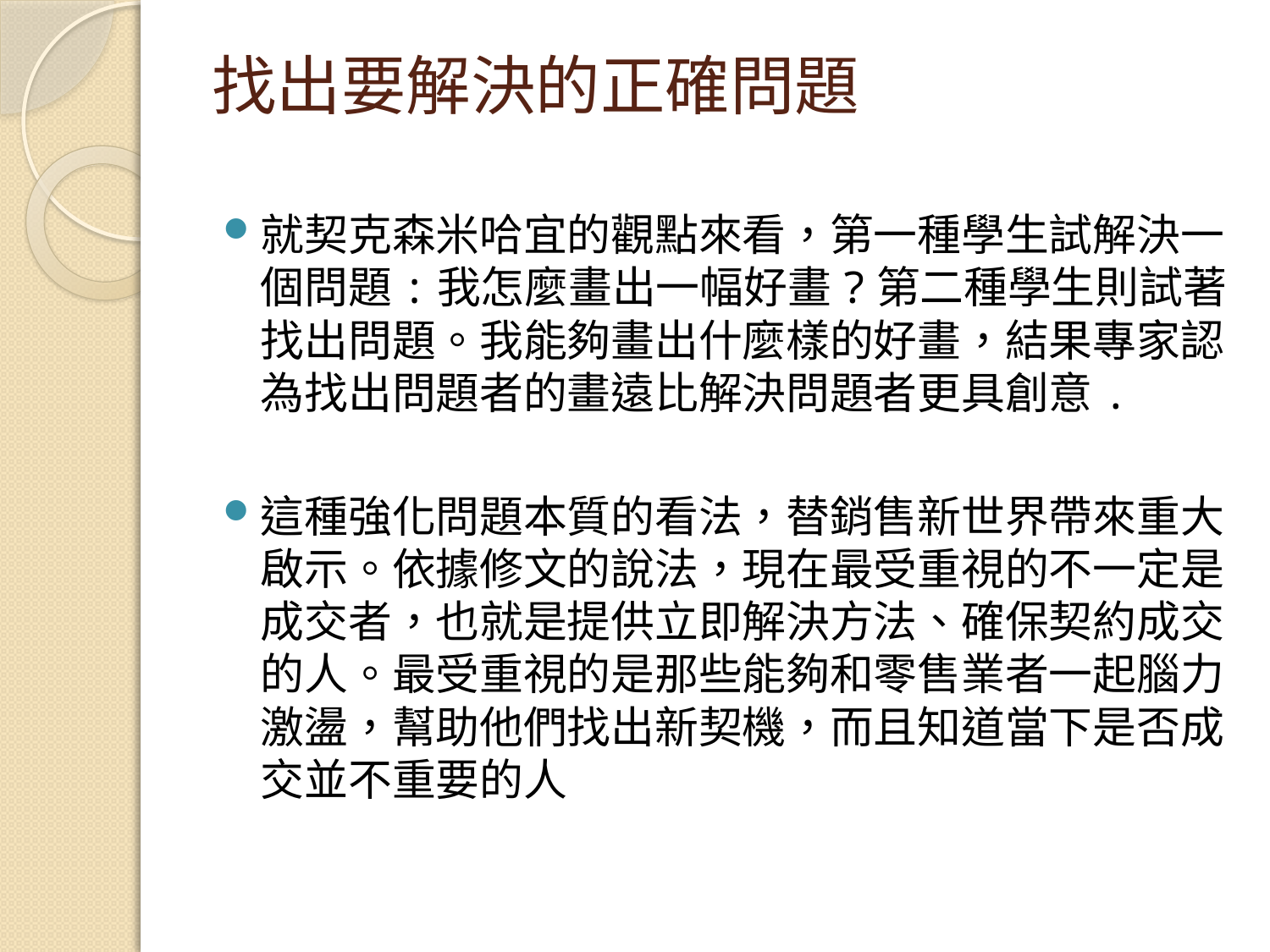

# 找出要解決的正確問題
就契克森米哈宜的觀點來看，第一種學生試解決一個問題:我怎麼畫出一幅好畫?第二種學生則試著找出問題。我能夠畫出什麼樣的好畫，結果專家認為找出問題者的畫遠比解決問題者更具創意.

這種強化問題本質的看法，替銷售新世界帶來重大啟示。依據修文的說法，現在最受重視的不一定是成交者，也就是提供立即解決方法、確保契約成交的人。最受重視的是那些能夠和零售業者一起腦力激盪，幫助他們找出新契機，而且知道當下是否成交並不重要的人